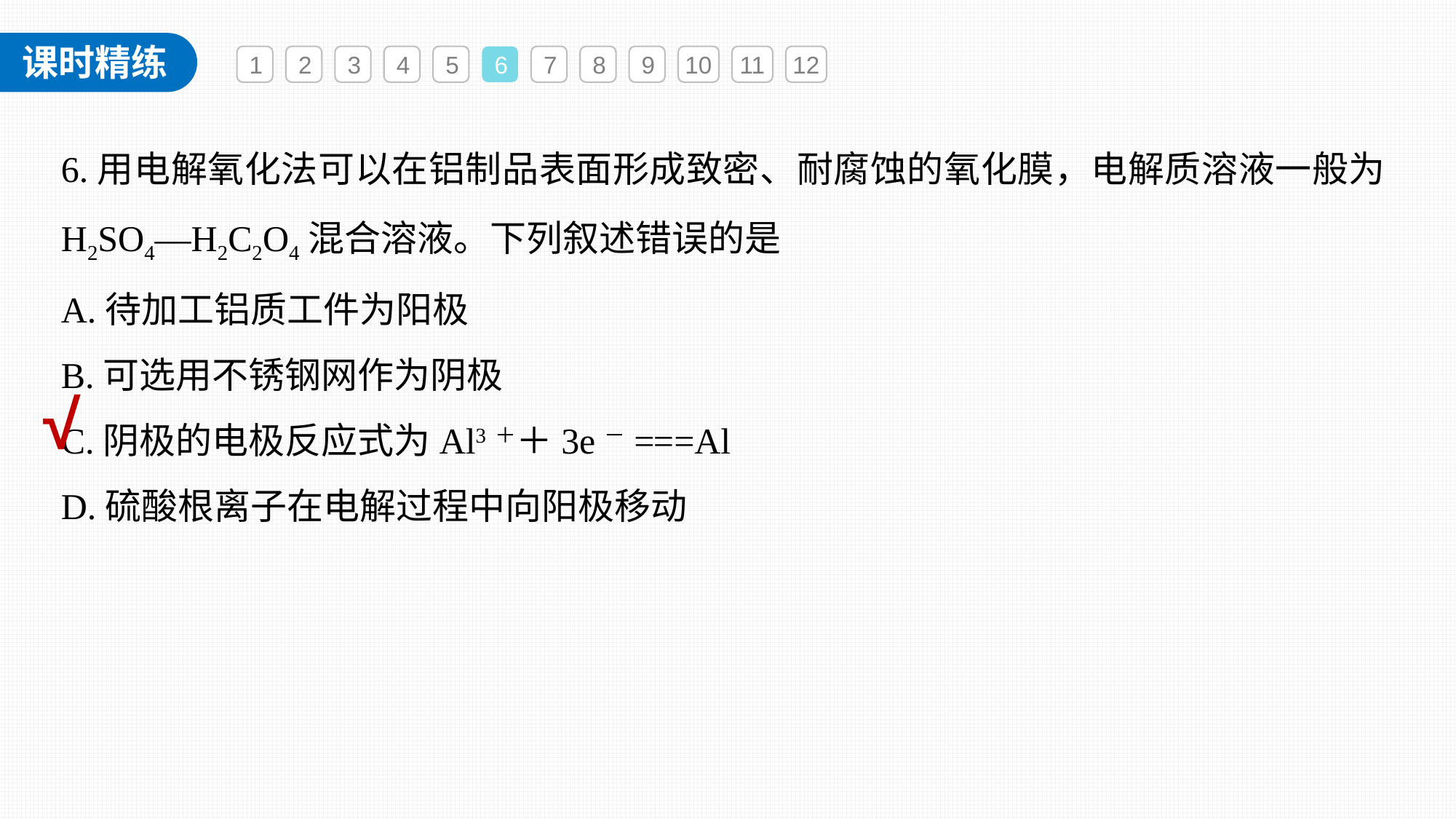

1
2
3
4
5
6
7
8
9
10
11
12
6.用电解氧化法可以在铝制品表面形成致密、耐腐蚀的氧化膜，电解质溶液一般为H2SO4—H2C2O4混合溶液。下列叙述错误的是
A.待加工铝质工件为阳极
B.可选用不锈钢网作为阴极
C.阴极的电极反应式为Al3＋＋3e－===Al
D.硫酸根离子在电解过程中向阳极移动
√